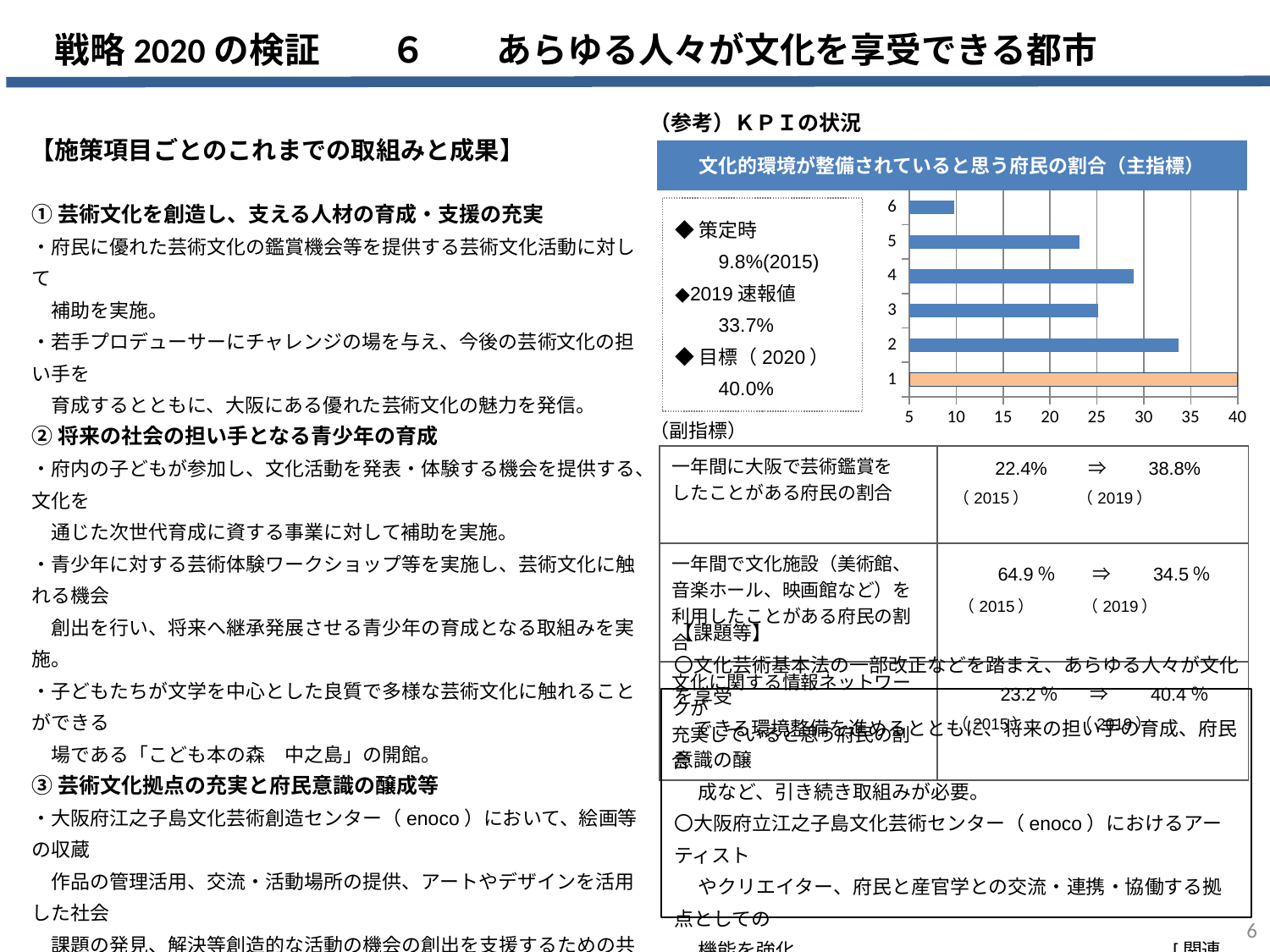

戦略2020の検証　　６　　あらゆる人々が文化を享受できる都市
（参考）ＫＰＩの状況
【施策項目ごとのこれまでの取組みと成果】
文化的環境が整備されていると思う府民の割合（主指標）

### Chart

| Category |  |
|---|---|
①芸術文化を創造し、支える人材の育成・支援の充実
・府民に優れた芸術文化の鑑賞機会等を提供する芸術文化活動に対して
　補助を実施。
・若手プロデューサーにチャレンジの場を与え、今後の芸術文化の担い手を
　育成するとともに、大阪にある優れた芸術文化の魅力を発信。
②将来の社会の担い手となる青少年の育成
・府内の子どもが参加し、文化活動を発表・体験する機会を提供する、文化を
　通じた次世代育成に資する事業に対して補助を実施。
・青少年に対する芸術体験ワークショップ等を実施し、芸術文化に触れる機会
　創出を行い、将来へ継承発展させる青少年の育成となる取組みを実施。
・子どもたちが文学を中心とした良質で多様な芸術文化に触れることができる
　場である「こども本の森　中之島」の開館。
③芸術文化拠点の充実と府民意識の醸成等
・大阪府江之子島文化芸術創造センター（enoco）において、絵画等の収蔵
　作品の管理活用、交流・活動場所の提供、アートやデザインを活用した社会
　課題の発見、解決等創造的な活動の機会の創出を支援するための共同
　拠点づくり等を実施。
・「こども本の森　中之島」の開館や、大阪市が所蔵する第一級のコレクションを
　活用した大阪中之島美術館、国立国際美術館などの文化施設が集積する
　中之島エリアにおける芸術文化拠点としてのポテンシャル強化に繋げた。
◆策定時
　　9.8%(2015)
◆2019速報値
　　33.7%
◆目標（2020）
　　40.0%
（副指標）
| 一年間に大阪で芸術鑑賞を したことがある府民の割合 | 22.4%　　⇒　　38.8% （2015） 　 （2019） |
| --- | --- |
| 一年間で文化施設（美術館、 音楽ホール、映画館など）を 利用したことがある府民の割合 | 64.9％　　⇒　　34.5％ （2015） 　 （2019） |
| 文化に関する情報ネットワークが 充実していると思う府民の割合 | 23.2％　　⇒　　40.4％ （2015） 　 （2019） |
【課題等】
〇文化芸術基本法の一部改正などを踏まえ、あらゆる人々が文化を享受
　できる環境整備を進めるとともに、将来の担い手の育成、府民意識の醸
　 成など、引き続き取組みが必要。
〇大阪府立江之子島文化芸術センター（enoco）におけるアーティスト
　 やクリエイター、府民と産官学との交流・連携・協働する拠点としての
　 機能を強化。　　　　　　　　　　　　　　　　     　[関連参考データ：12]
6